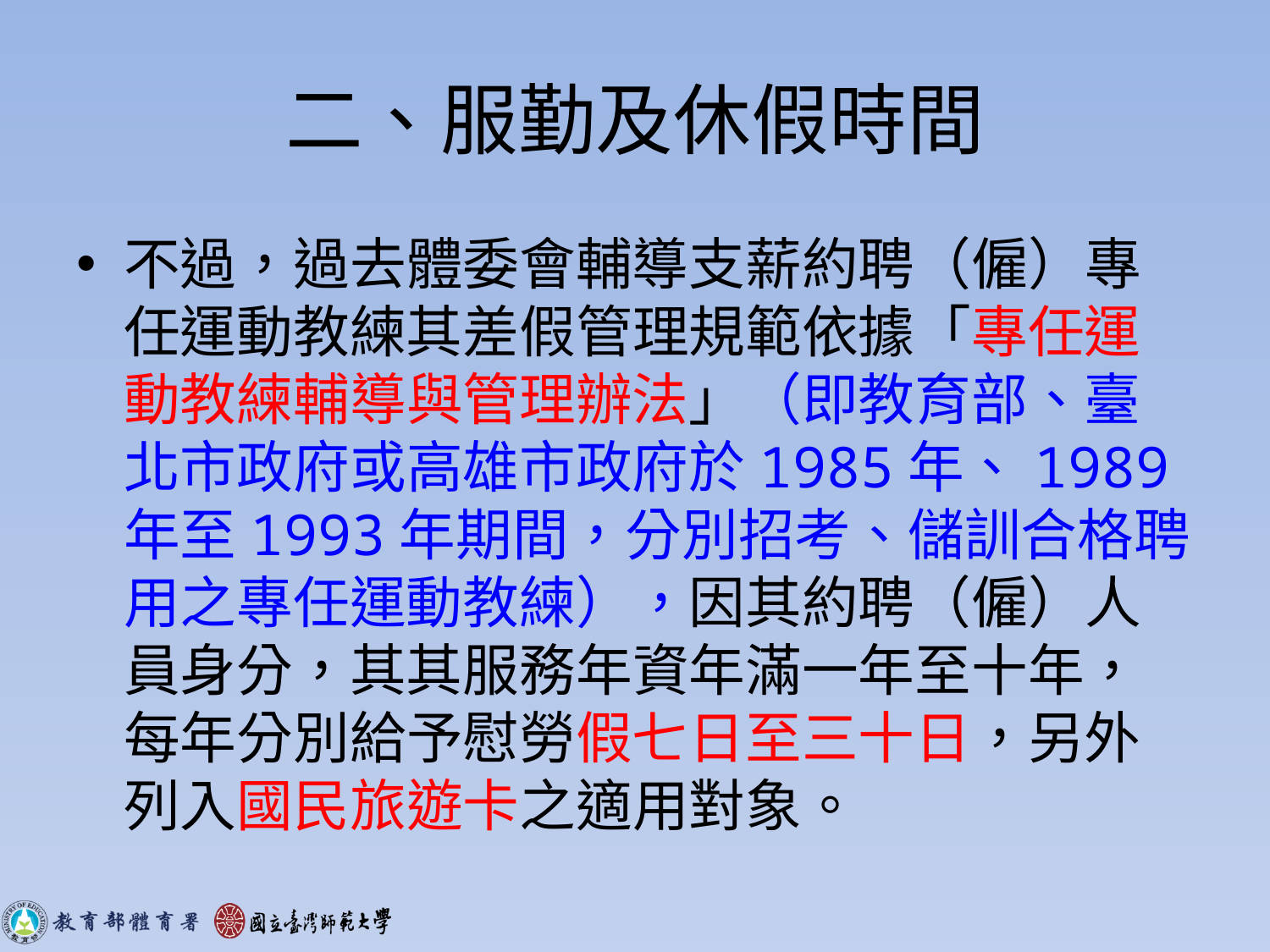

# 二、服勤及休假時間
不過，過去體委會輔導支薪約聘（僱）專任運動教練其差假管理規範依據「專任運動教練輔導與管理辦法」（即教育部、臺北市政府或高雄市政府於1985年、1989年至1993年期間，分別招考、儲訓合格聘用之專任運動教練），因其約聘（僱）人員身分，其其服務年資年滿一年至十年，每年分別給予慰勞假七日至三十日，另外列入國民旅遊卡之適用對象。